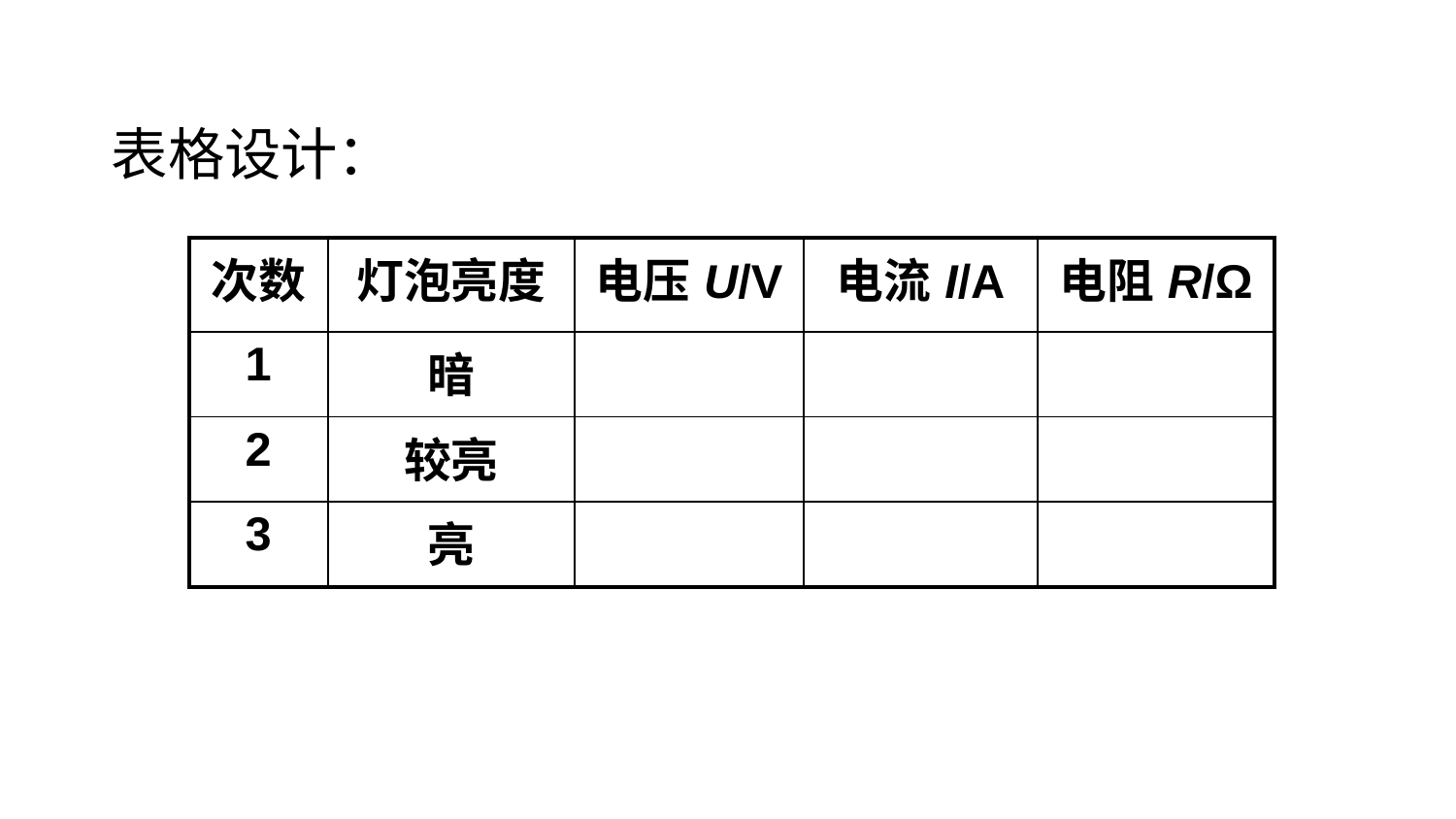

表格设计：
| 次数 | 灯泡亮度 | 电压U/V | 电流I/A | 电阻R/Ω |
| --- | --- | --- | --- | --- |
| 1 | 暗 |  |  |  |
| 2 | 较亮 |  |  |  |
| 3 | 亮 |  |  |  |
|  |  |  |  |  |